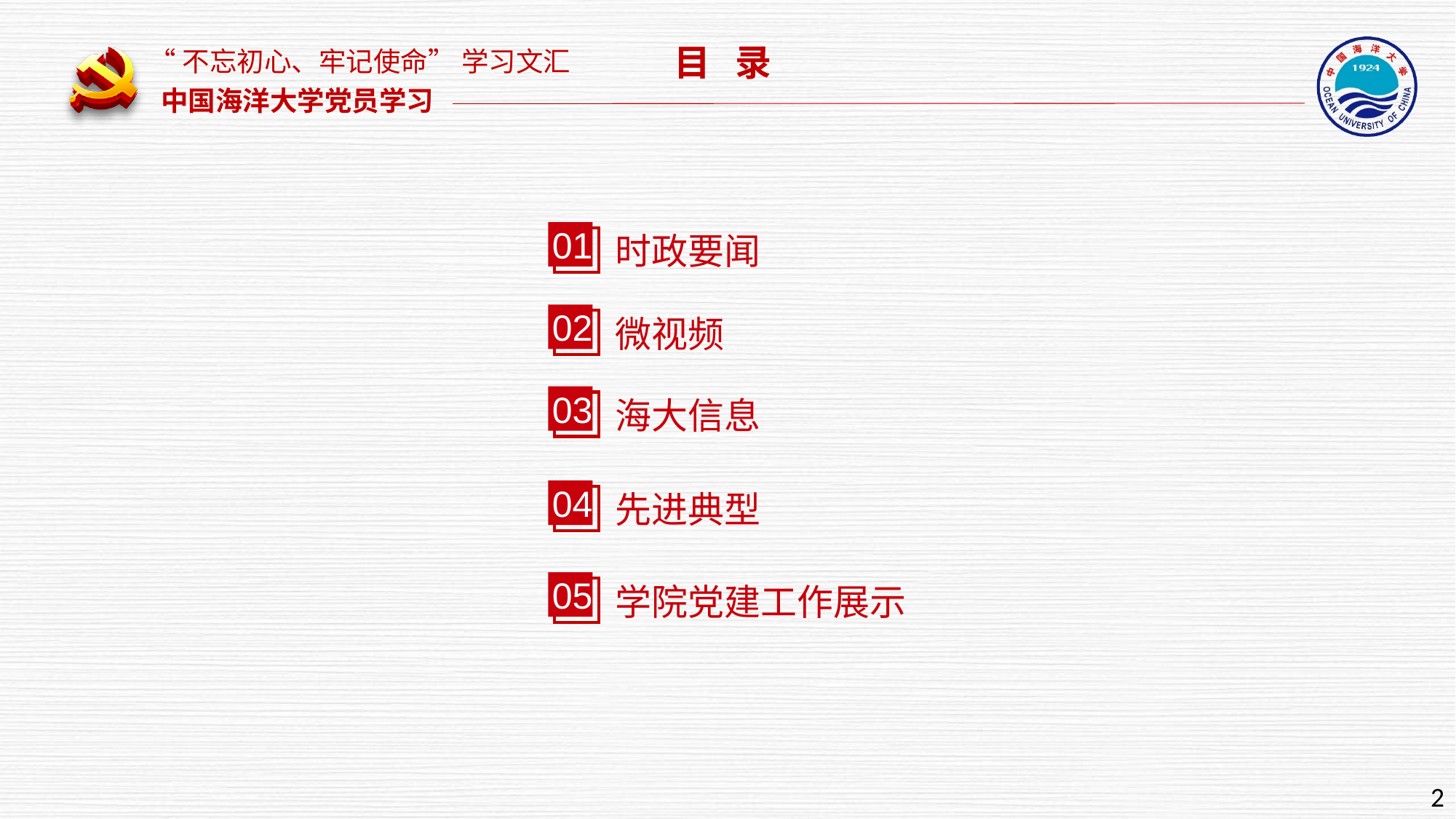

目   录
01

时政要闻

02

微视频

03

海大信息

04

先进典型

05

学院党建工作展示

2